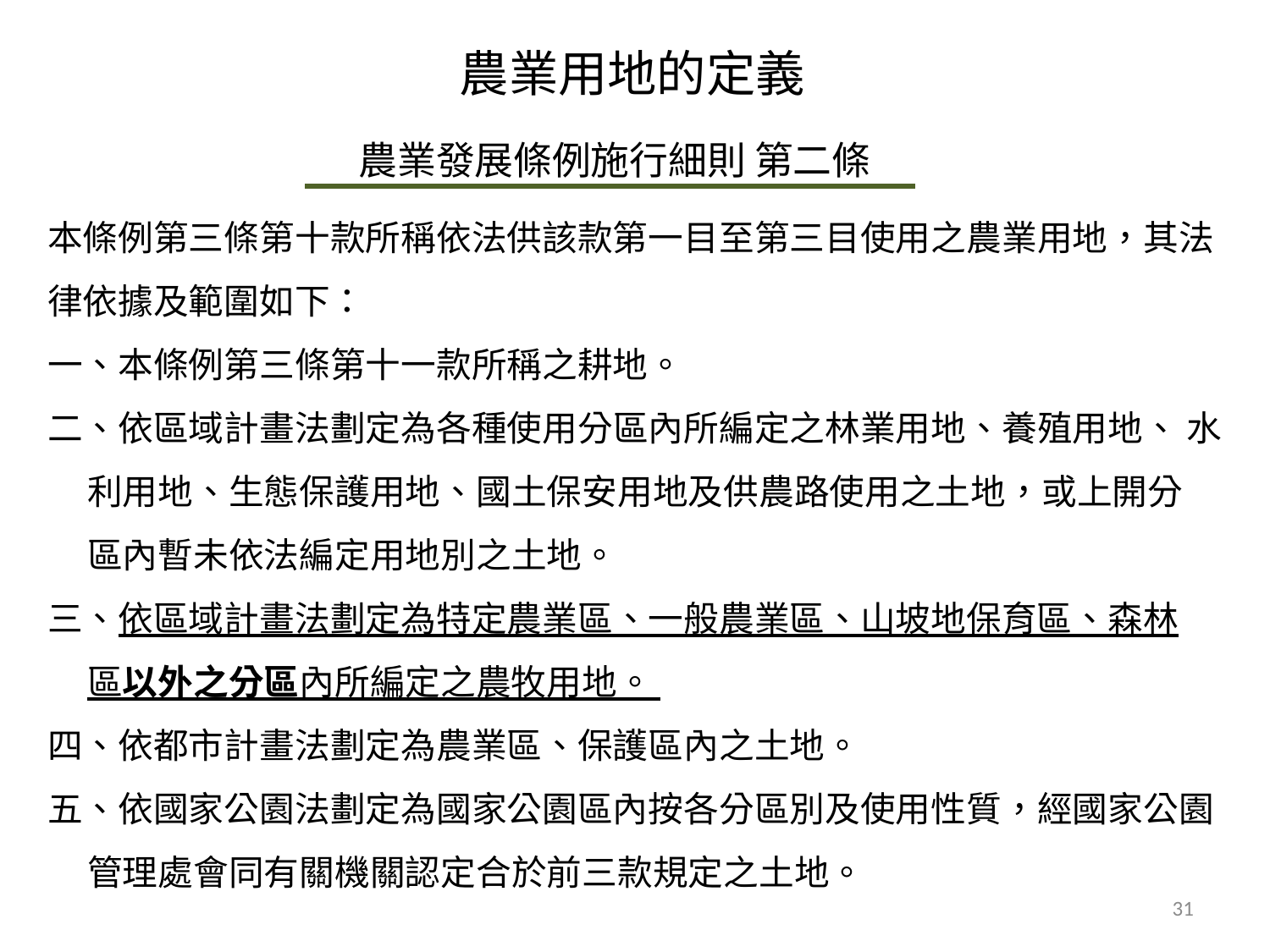

農業用地的定義
農業發展條例施行細則 第二條
本條例第三條第十款所稱依法供該款第一目至第三目使用之農業用地，其法律依據及範圍如下：
一、本條例第三條第十一款所稱之耕地。
二、依區域計畫法劃定為各種使用分區內所編定之林業用地、養殖用地、 水
    利用地、生態保護用地、國土保安用地及供農路使用之土地，或上開分
    區內暫未依法編定用地別之土地。
三、依區域計畫法劃定為特定農業區、一般農業區、山坡地保育區、森林
    區以外之分區內所編定之農牧用地。
四、依都市計畫法劃定為農業區、保護區內之土地。
五、依國家公園法劃定為國家公園區內按各分區別及使用性質，經國家公園
    管理處會同有關機關認定合於前三款規定之土地。
31